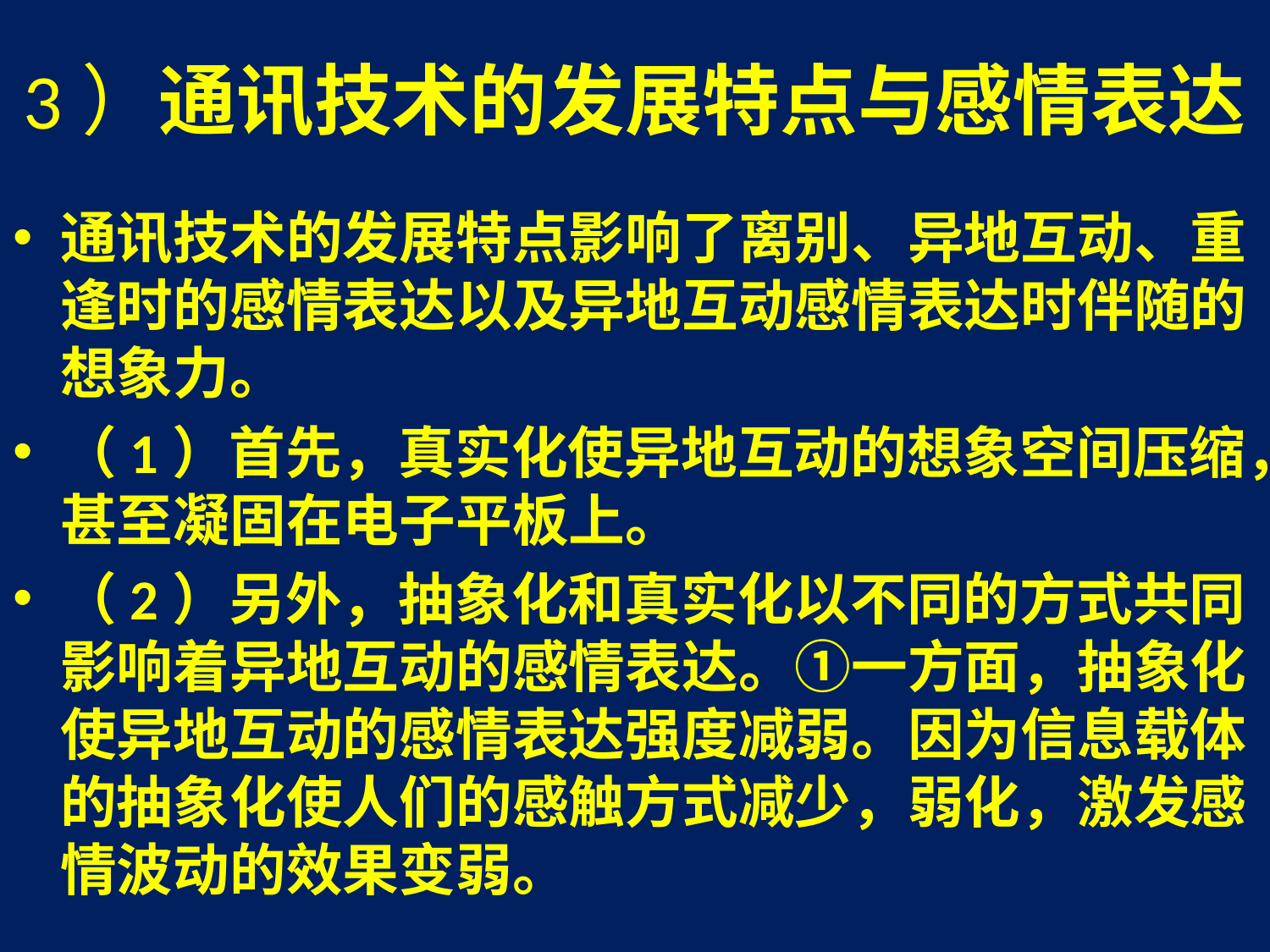

# 3）通讯技术的发展特点与感情表达
通讯技术的发展特点影响了离别、异地互动、重逢时的感情表达以及异地互动感情表达时伴随的想象力。
（1）首先，真实化使异地互动的想象空间压缩，甚至凝固在电子平板上。
（2）另外，抽象化和真实化以不同的方式共同影响着异地互动的感情表达。①一方面，抽象化使异地互动的感情表达强度减弱。因为信息载体的抽象化使人们的感触方式减少，弱化，激发感情波动的效果变弱。